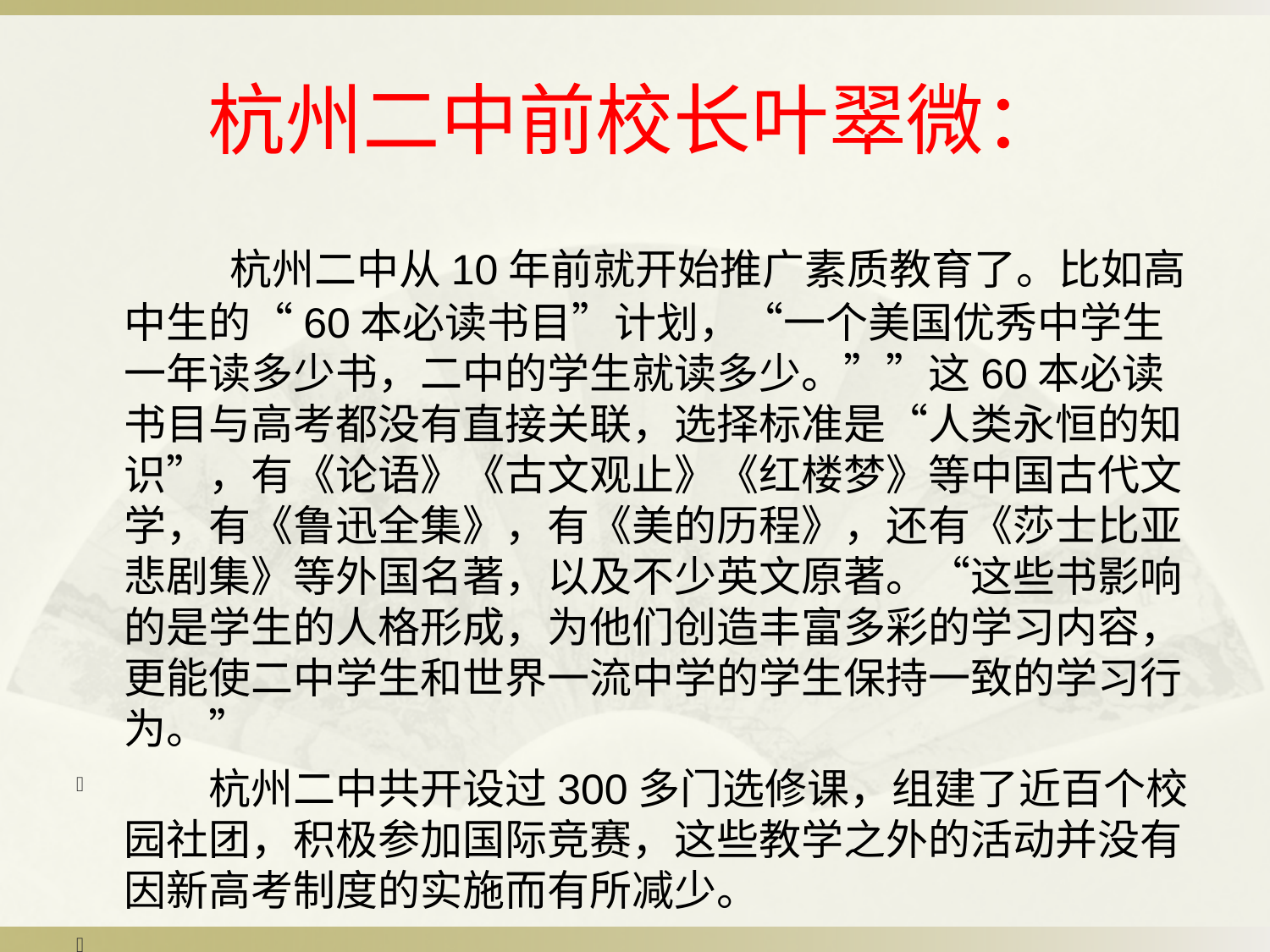

# 杭州二中前校长叶翠微：
           杭州二中从10年前就开始推广素质教育了。比如高中生的“60本必读书目”计划，“一个美国优秀中学生一年读多少书，二中的学生就读多少。””这60本必读书目与高考都没有直接关联，选择标准是“人类永恒的知识”，有《论语》《古文观止》《红楼梦》等中国古代文学，有《鲁迅全集》，有《美的历程》，还有《莎士比亚悲剧集》等外国名著，以及不少英文原著。“这些书影响的是学生的人格形成，为他们创造丰富多彩的学习内容，更能使二中学生和世界一流中学的学生保持一致的学习行为。”
　　杭州二中共开设过300多门选修课，组建了近百个校园社团，积极参加国际竞赛，这些教学之外的活动并没有因新高考制度的实施而有所减少。